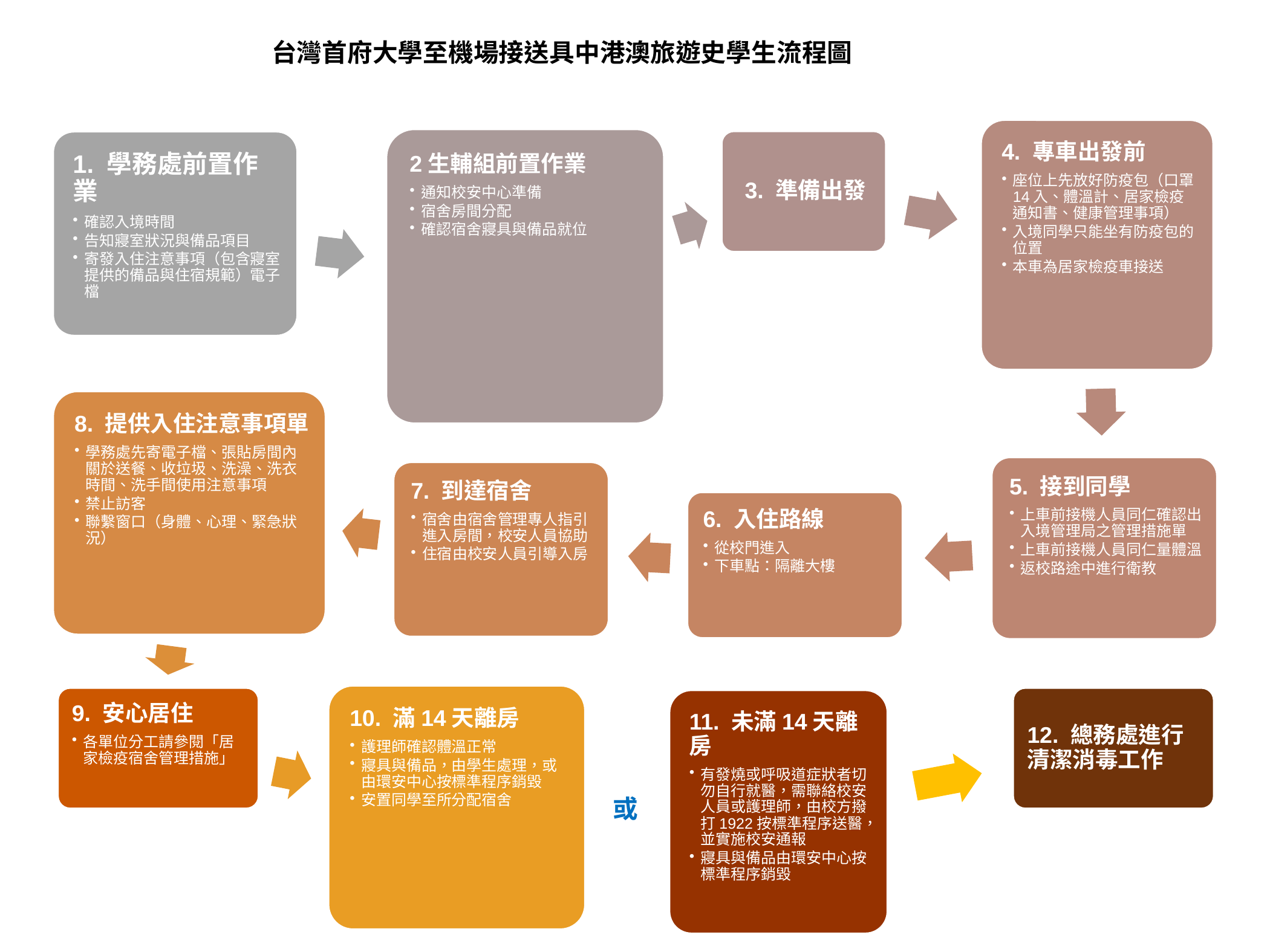

1. 學務處前置作業
確認入境時間
告知寢室狀況與備品項目
寄發入住注意事項（包含寢室提供的備品與住宿規範）電子檔

2生輔組前置作業
通知校安中心準備
宿舍房間分配
確認宿舍寢具與備品就位

3. 準備出發

4. 專車出發前
座位上先放好防疫包（口罩14入、體溫計、居家檢疫通知書、健康管理事項）
入境同學只能坐有防疫包的位置
本車為居家檢疫車接送

5. 接到同學
上車前接機人員同仁確認出入境管理局之管理措施單
上車前接機人員同仁量體溫
返校路途中進行衛教

6. 入住路線
從校門進入
下車點：隔離大樓

7. 到達宿舍
宿舍由宿舍管理專人指引進入房間，校安人員協助
住宿由校安人員引導入房

8. 提供入住注意事項單
學務處先寄電子檔、張貼房間內關於送餐、收垃圾、洗澡、洗衣時間、洗手間使用注意事項
禁止訪客
聯繫窗口（身體、心理、緊急狀況）

9. 安心居住
各單位分工請參閱「居家檢疫宿舍管理措施」

10. 滿14天離房
護理師確認體溫正常
寢具與備品，由學生處理，或由環安中心按標準程序銷毀
安置同學至所分配宿舍

11. 未滿14天離房
有發燒或呼吸道症狀者切勿自行就醫，需聯絡校安人員或護理師，由校方撥打1922按標準程序送醫，並實施校安通報
寢具與備品由環安中心按標準程序銷毀

12. 總務處進行清潔消毒工作
台灣首府大學至機場接送具中港澳旅遊史學生流程圖
或